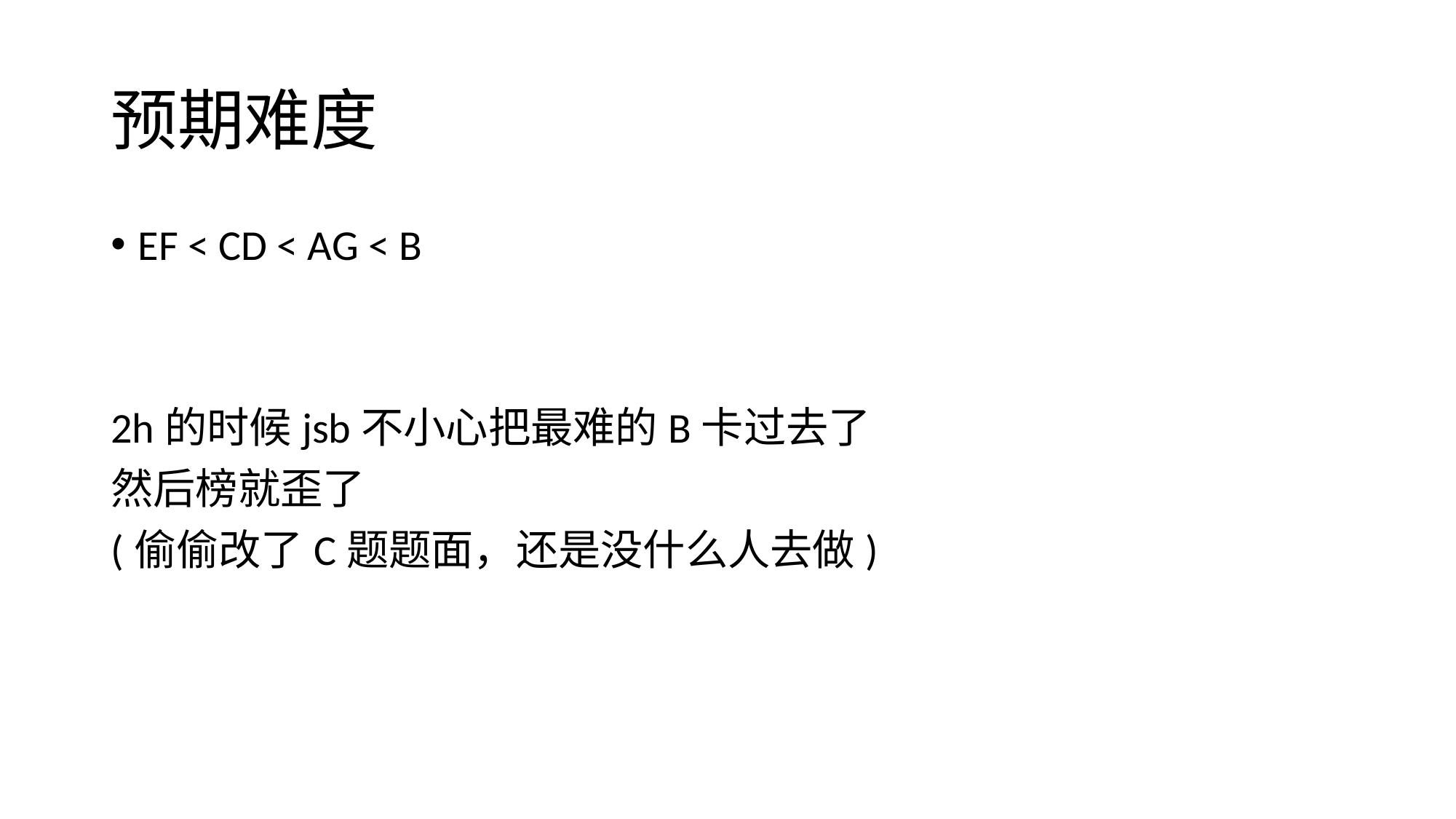

# 预期难度
EF < CD < AG < B

2h的时候jsb不小心把最难的B卡过去了
然后榜就歪了
(偷偷改了C题题面，还是没什么人去做)